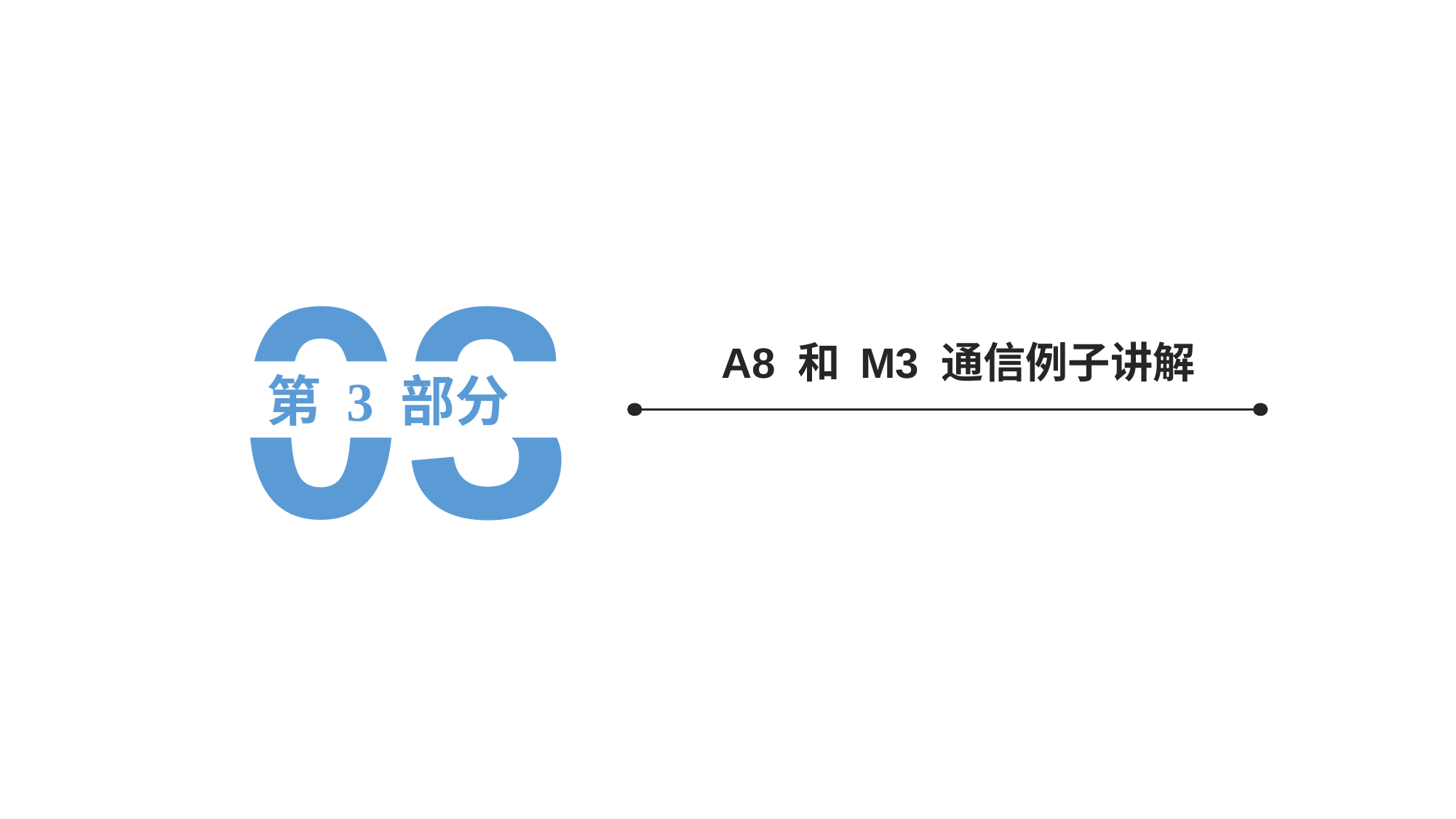

03
A8 和 M3 通信例子讲解

第 3 部分